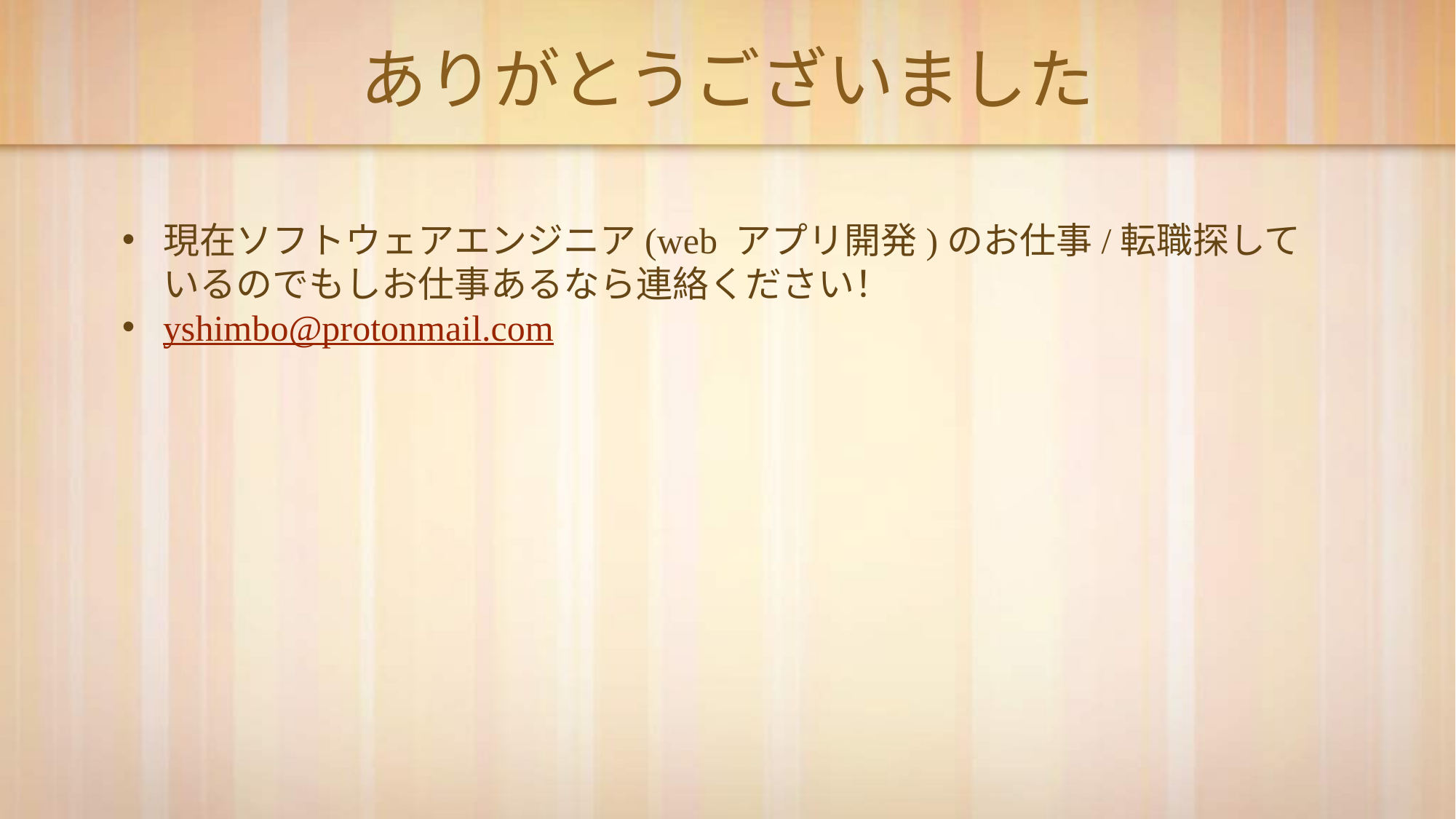

# ありがとうございました
現在ソフトウェアエンジニア(web アプリ開発)のお仕事/転職探しているのでもしお仕事あるなら連絡ください！
yshimbo@protonmail.com